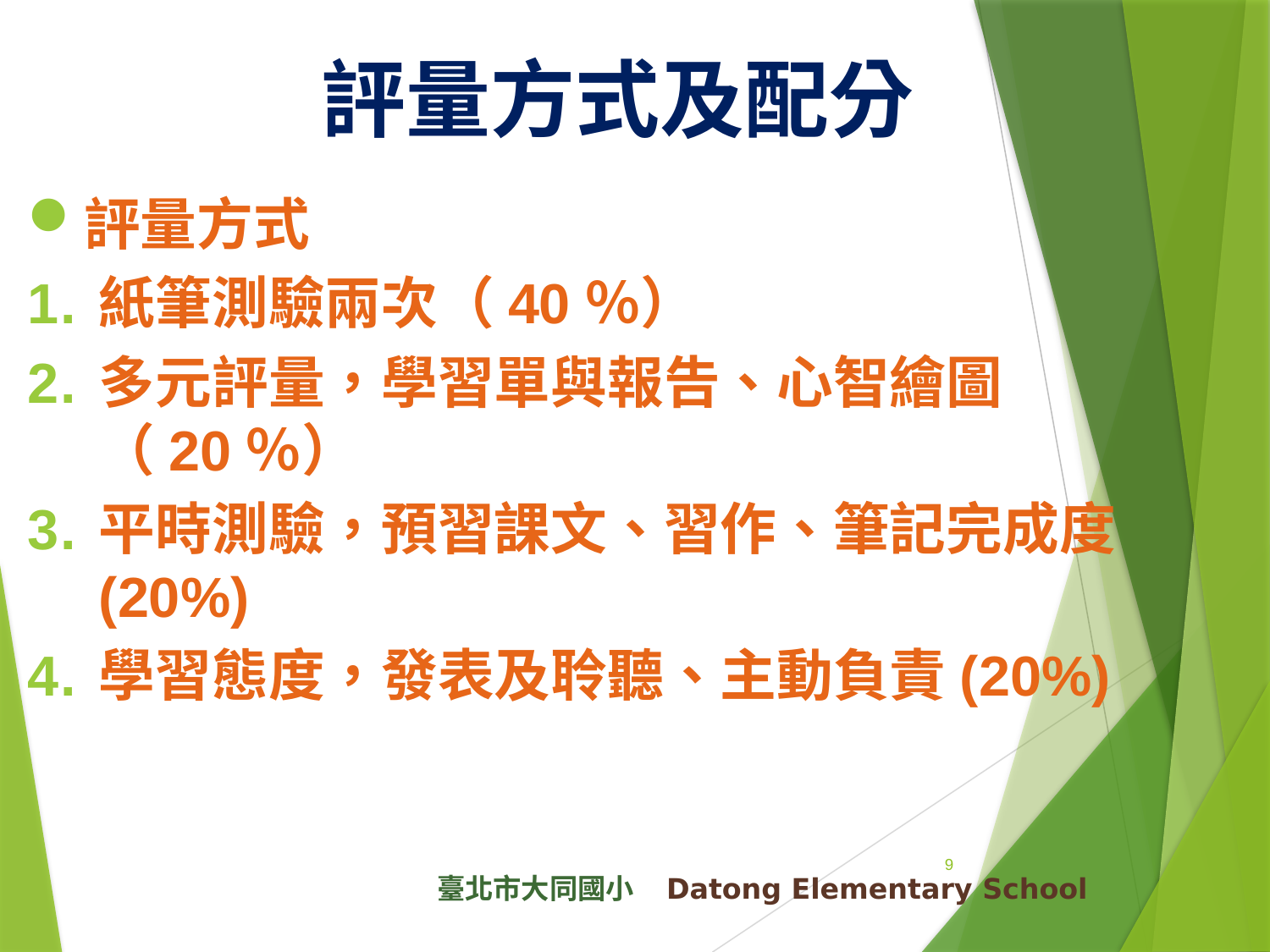

評量方式及配分
評量方式
紙筆測驗兩次（40％）
多元評量，學習單與報告、心智繪圖（20％）
平時測驗，預習課文、習作、筆記完成度(20%)
學習態度，發表及聆聽、主動負責(20%)

9
臺北市大同國小    Datong Elementary School